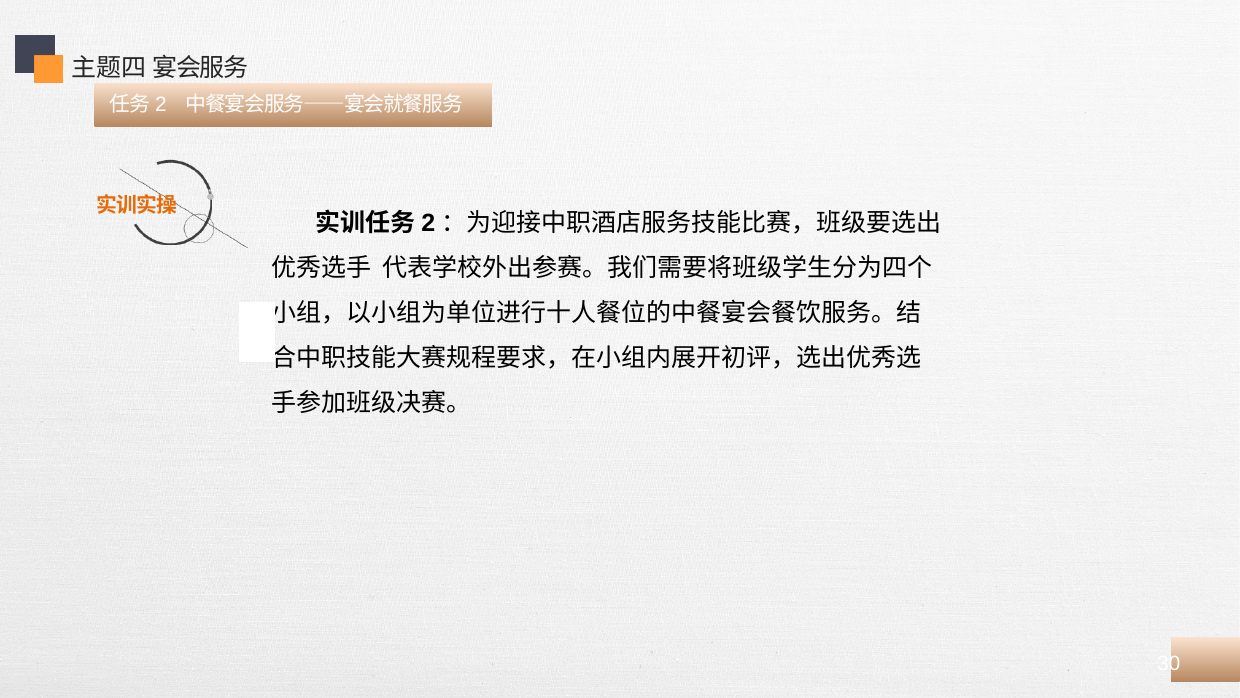

主题四 宴会服务

任务2   中餐宴会服务——宴会就餐服务
实训任务2：为迎接中职酒店服务技能比赛，班级要选出优秀选手  代表学校外出参赛。我们需要将班级学生分为四个小组，以小组为单位进行十人餐位的中餐宴会餐饮服务。结合中职技能大赛规程要求，在小组内展开初评，选出优秀选手参加班级决赛。
|  |  |
| --- | --- |
|  |  |